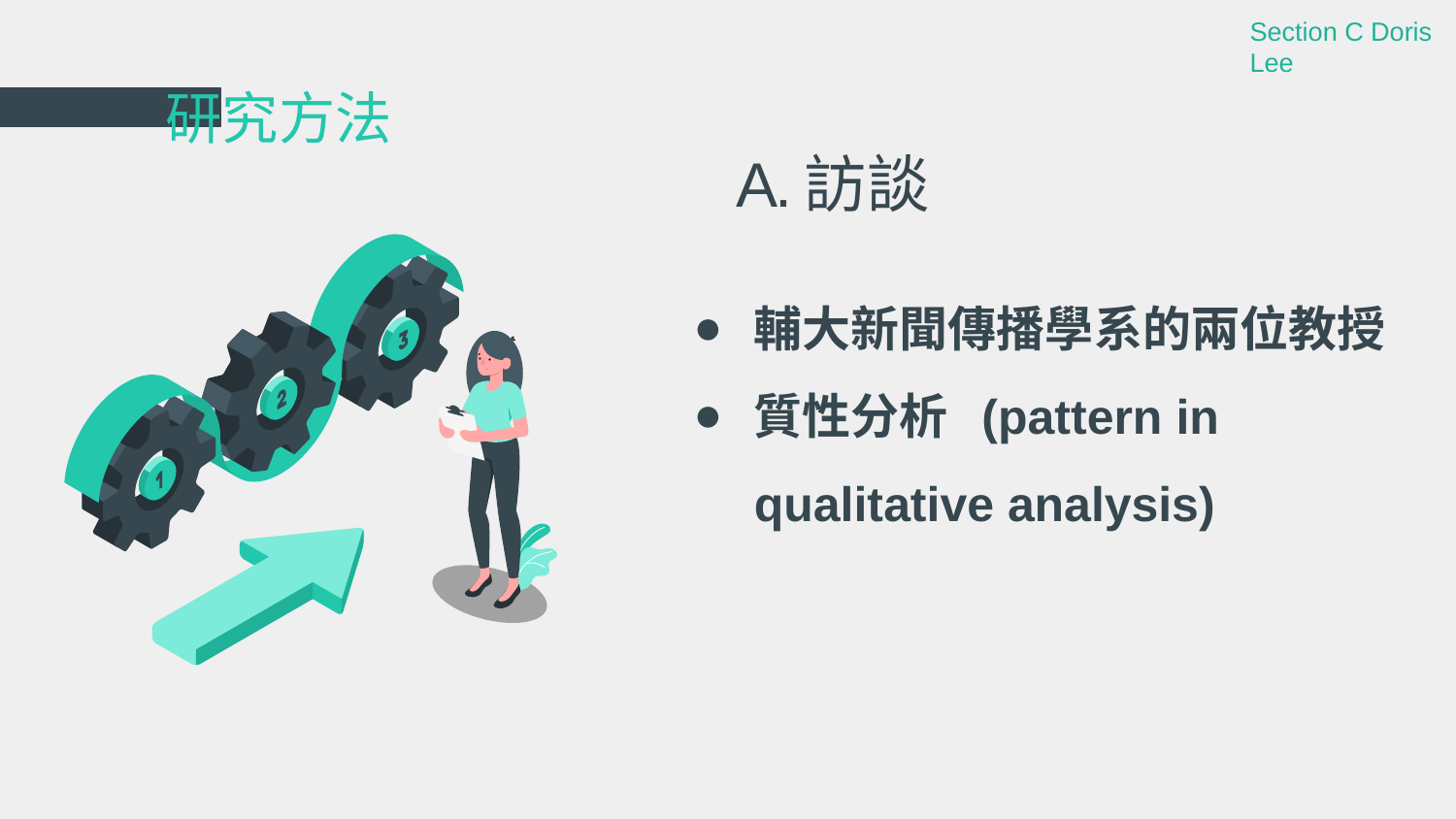

Section C Doris Lee
# 研究方法
訪談

輔大新聞傳播學系的兩位教授
質性分析  (pattern in qualitative analysis)